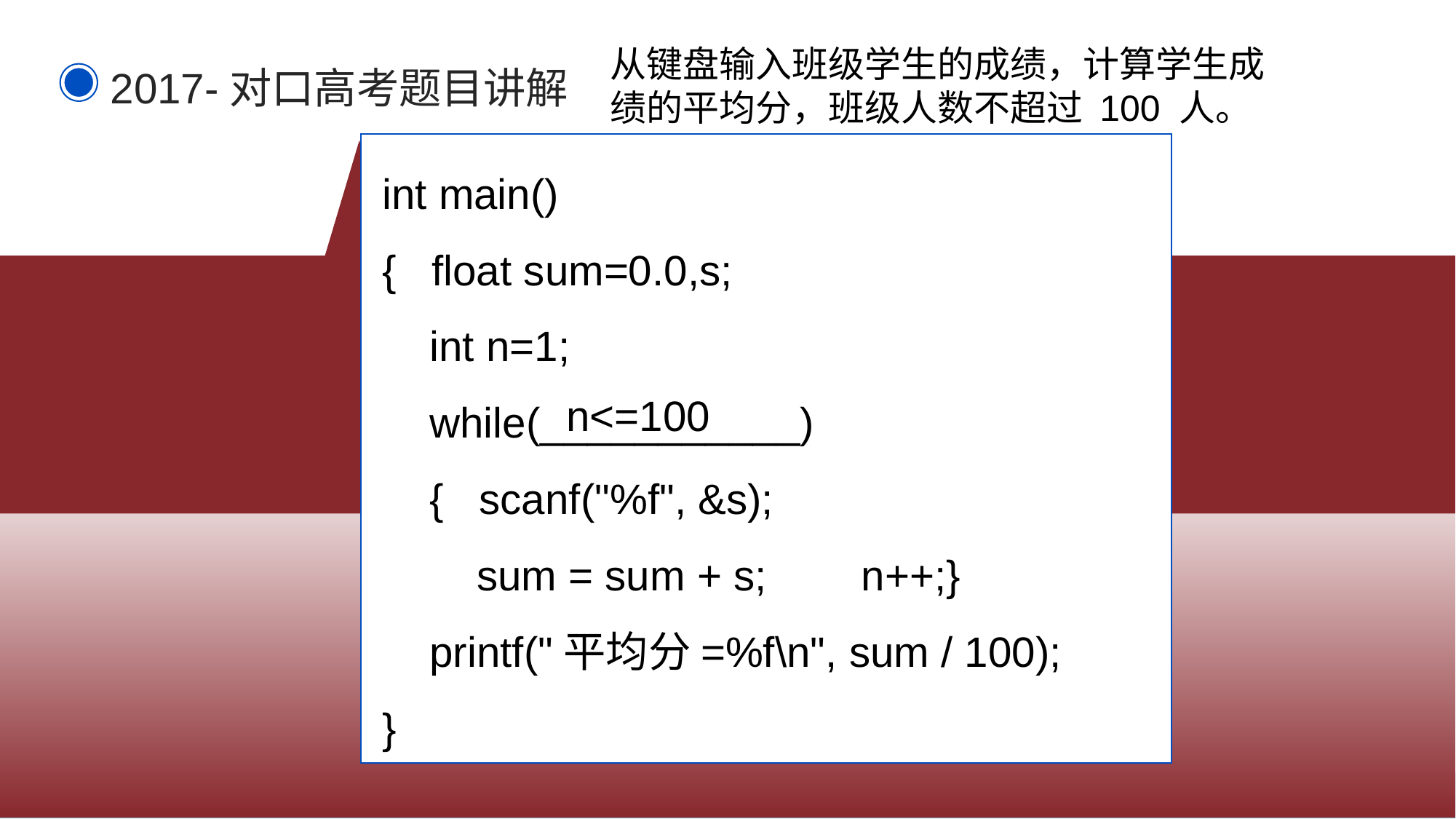

从键盘输入班级学生的成绩，计算学生成绩的平均分，班级人数不超过 100 人。
2017-对口高考题目讲解

int main()
{   float sum=0.0,s;
    int n=1;
    while(___________)
    {   scanf("%f", &s);
        sum = sum + s;        n++;}
    printf("平均分=%f\n", sum / 100);
}

n<=100